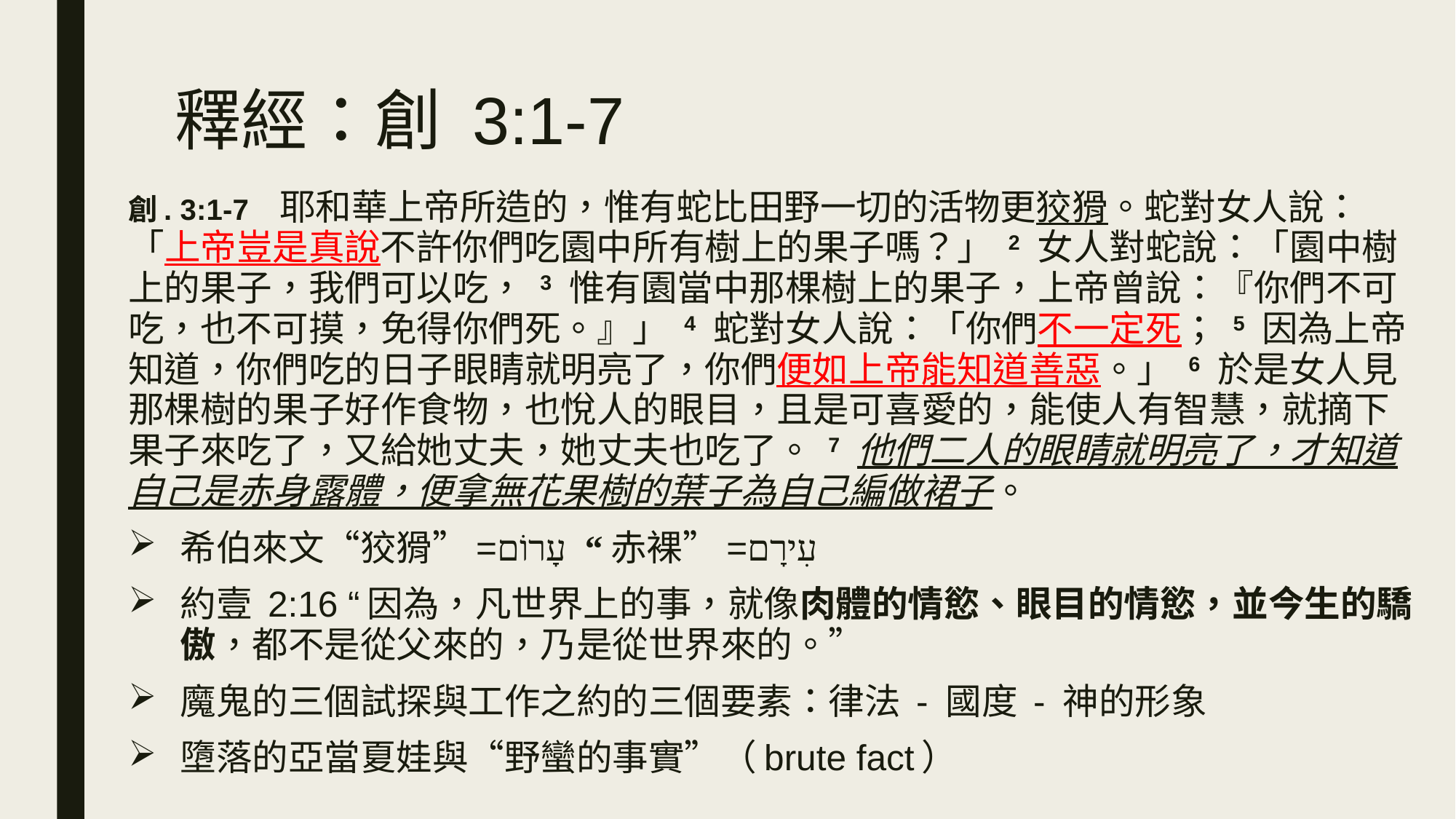

# 釋經：創 3:1-7
創. 3:1-7   耶和華上帝所造的，惟有蛇比田野一切的活物更狡猾。蛇對女人說：「上帝豈是真說不許你們吃園中所有樹上的果子嗎？」 2 女人對蛇說：「園中樹上的果子，我們可以吃， 3 惟有園當中那棵樹上的果子，上帝曾說：『你們不可吃，也不可摸，免得你們死。』」 4 蛇對女人說：「你們不一定死； 5 因為上帝知道，你們吃的日子眼睛就明亮了，你們便如上帝能知道善惡。」 6 於是女人見那棵樹的果子好作食物，也悅人的眼目，且是可喜愛的，能使人有智慧，就摘下果子來吃了，又給她丈夫，她丈夫也吃了。 7 他們二人的眼睛就明亮了，才知道自己是赤身露體，便拿無花果樹的葉子為自己編做裙子。
希伯來文“狡猾”=עָרוֹם  “赤裸”=עִירָם
約壹 2:16 “因為，凡世界上的事，就像肉體的情慾、眼目的情慾，並今生的驕傲，都不是從父來的，乃是從世界來的。”
魔鬼的三個試探與工作之約的三個要素：律法 - 國度 - 神的形象
墮落的亞當夏娃與“野蠻的事實”（brute fact）